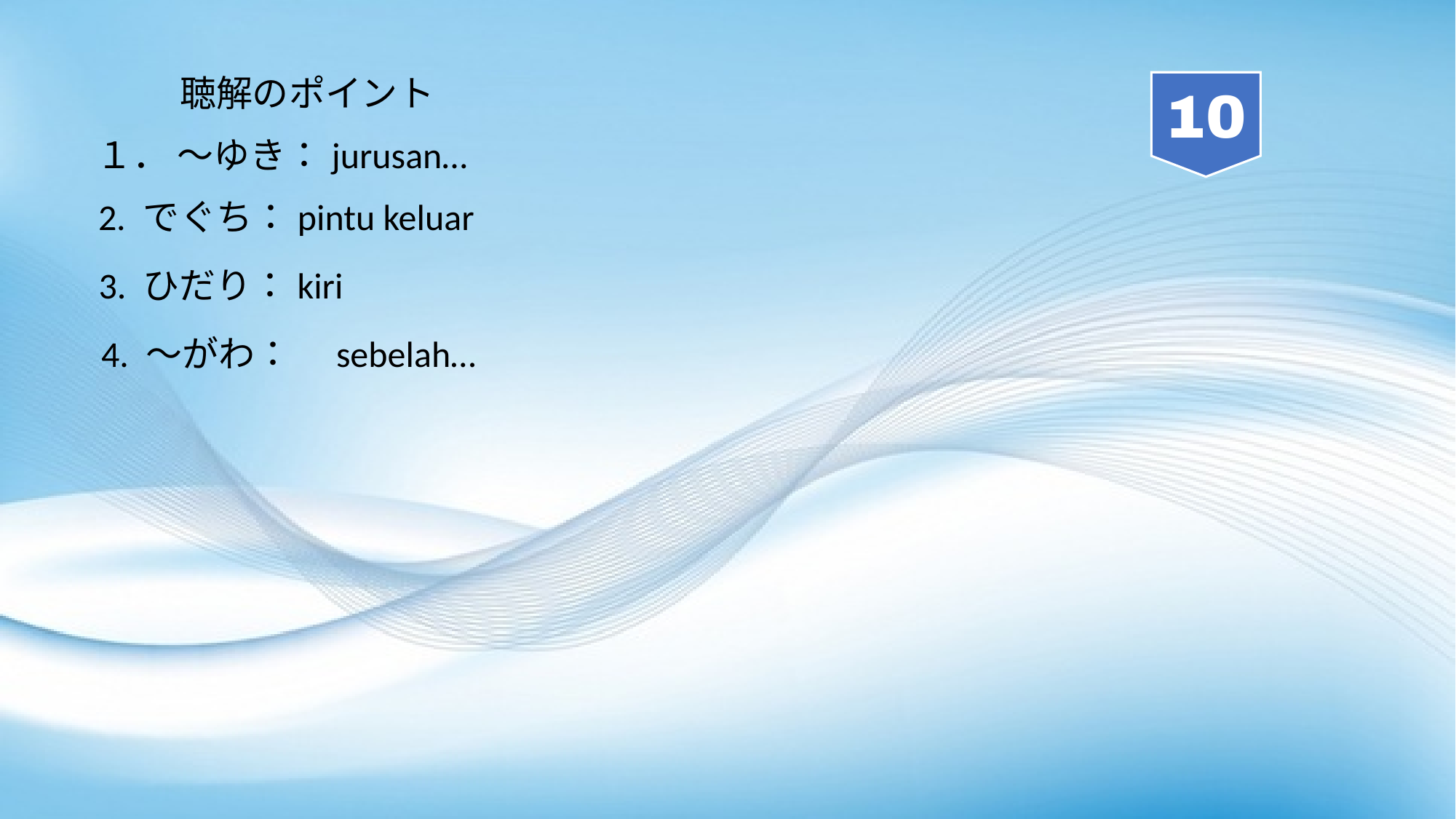

聴解のポイント
10
１． ～ゆき：jurusan…
2. でぐち：pintu keluar
3. ひだり：kiri
4. ～がわ：　sebelah…